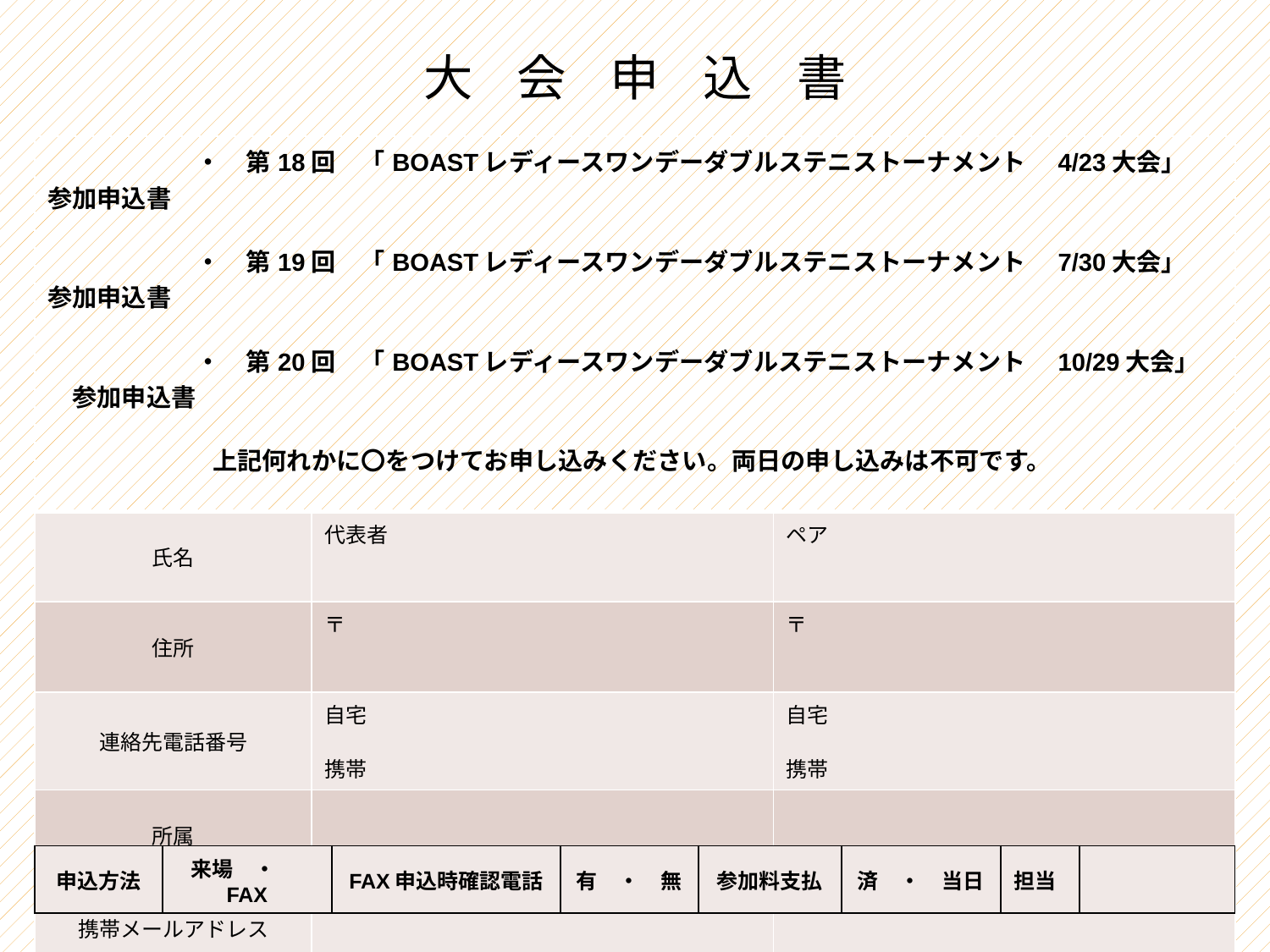

# 大    会    申    込    書
| ・　第18回　「BOASTレディースワンデーダブルステニストーナメント　4/23大会」　参加申込書 　　　　　　・　第19回　「BOASTレディースワンデーダブルステニストーナメント　7/30大会」　参加申込書 　　　　　　・　第20回　「BOASTレディースワンデーダブルステニストーナメント　10/29大会」　参加申込書 上記何れかに〇をつけてお申し込みください。両日の申し込みは不可です。 |  |  |
| --- | --- | --- |
| 氏名 | 代表者 | ペア |
| 住所 | 〒 | 〒 |
| 連絡先電話番号 | 自宅 携帯 | 自宅 携帯 |
| 所属 |  |  |
| 携帯メールアドレス |  |  |

| 申込方法 | 来場　・　FAX | FAX申込時確認電話 | 有　・　無 | 参加料支払 | 済　・　当日 | 担当 |  |
| --- | --- | --- | --- | --- | --- | --- | --- |